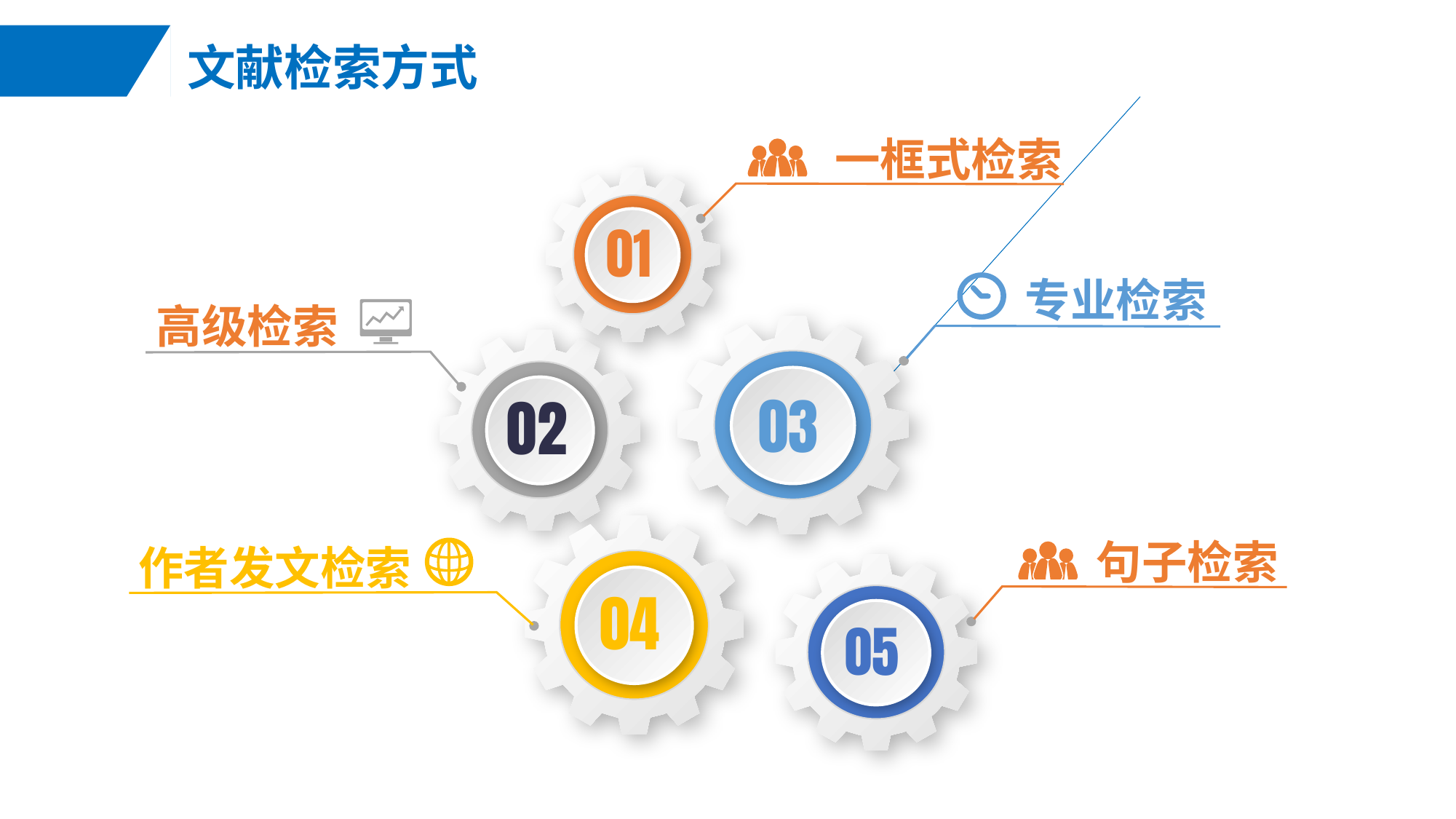

文献检索方式

 一框式检索

01
专业检索

高级检索

03

02

04
句子检索

作者发文检索

05